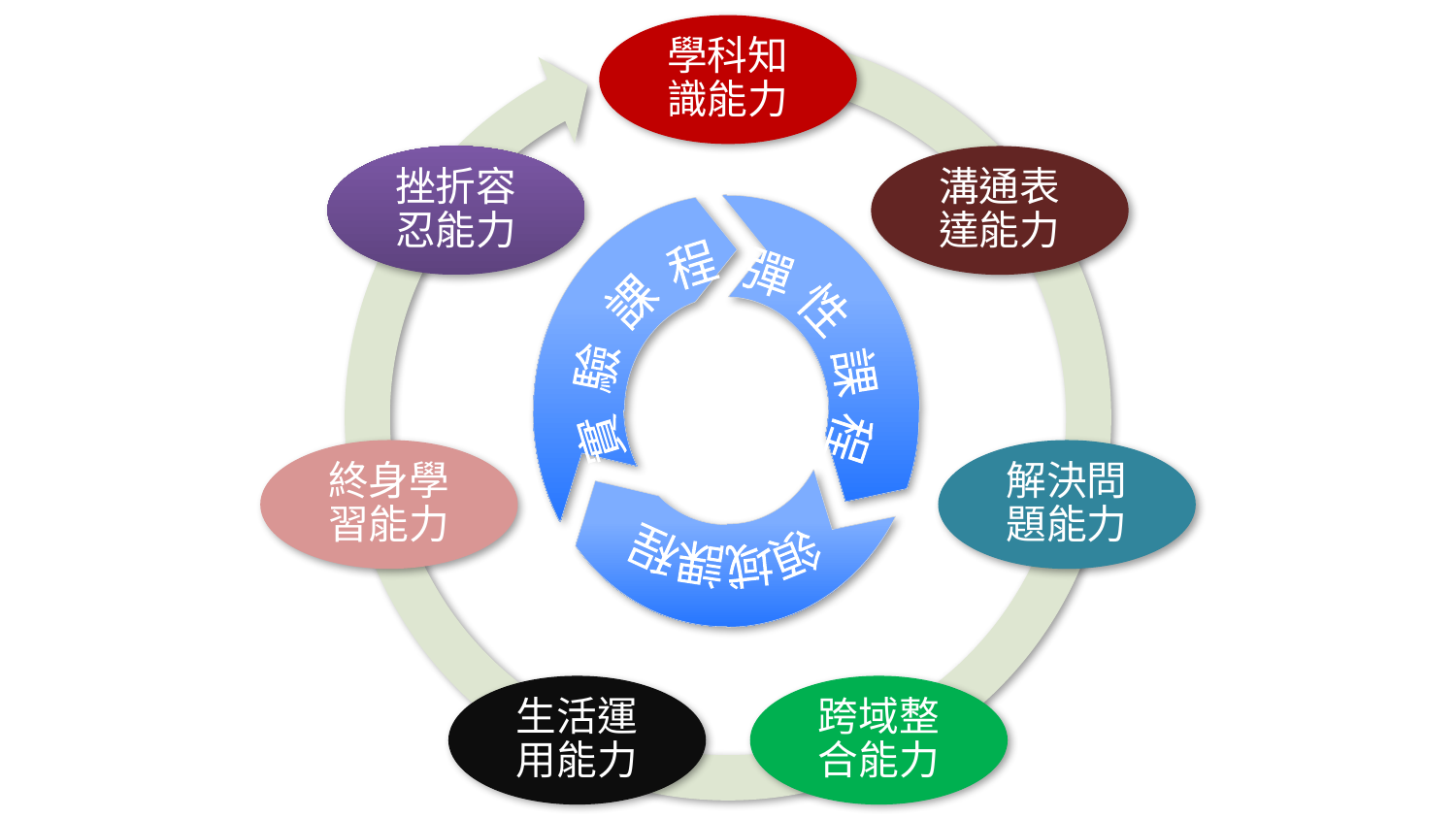

學科知識能力
溝通表達能力
解決問題能力
跨域整合能力
生活運用能力
終身學習能力
挫折容忍能力

彈性課程

實驗課程

領域課程